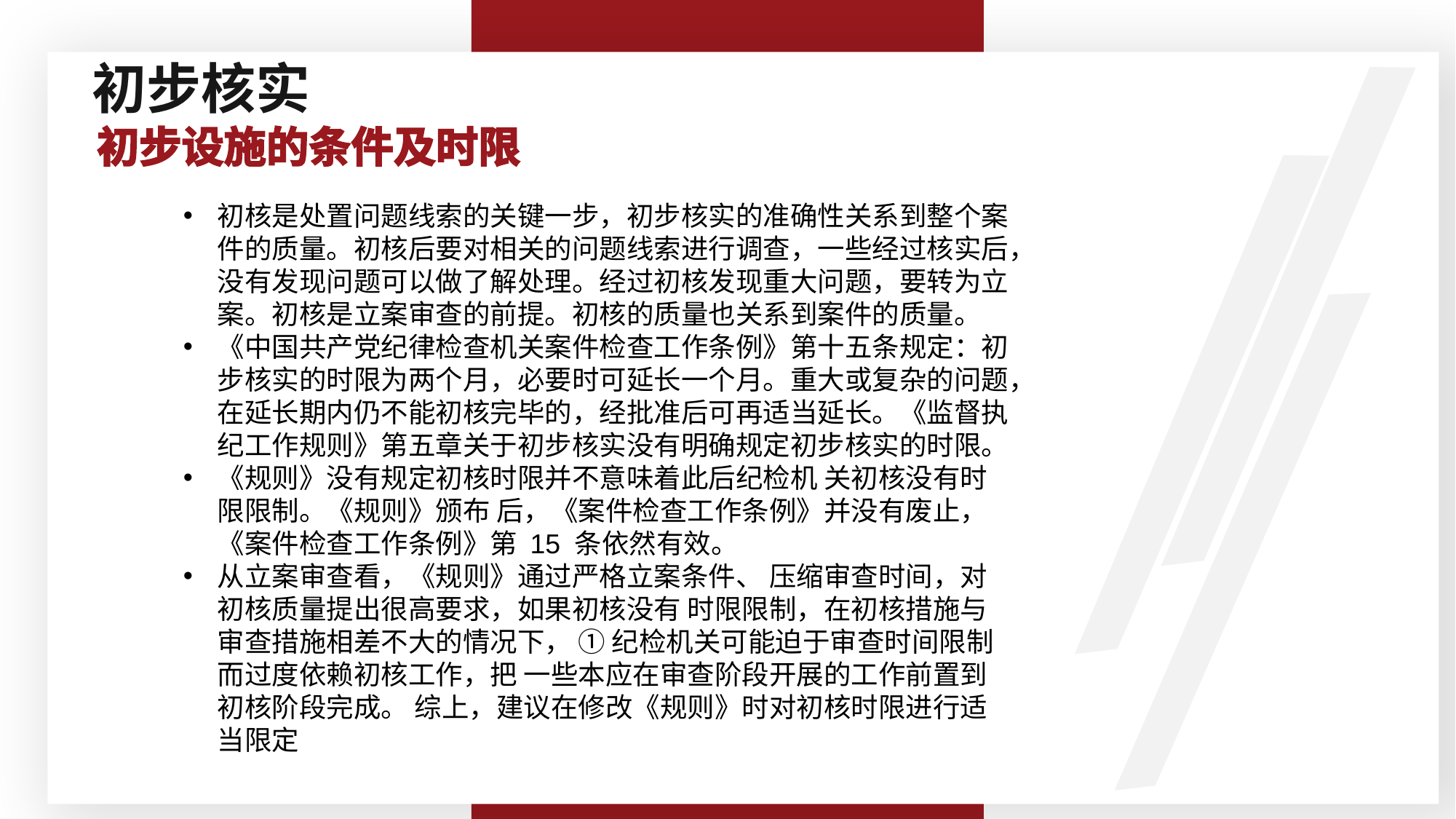

初步核实
初步设施的条件及时限

初核是处置问题线索的关键一步，初步核实的准确性关系到整个案件的质量。初核后要对相关的问题线索进行调查，一些经过核实后，没有发现问题可以做了解处理。经过初核发现重大问题，要转为立案。初核是立案审查的前提。初核的质量也关系到案件的质量。
《中国共产党纪律检查机关案件检查工作条例》第十五条规定：初步核实的时限为两个月，必要时可延长一个月。重大或复杂的问题，在延长期内仍不能初核完毕的，经批准后可再适当延长。《监督执纪工作规则》第五章关于初步核实没有明确规定初步核实的时限。
《规则》没有规定初核时限并不意味着此后纪检机 关初核没有时限限制。《规则》颁布 后，《案件检查工作条例》并没有废止，《案件检查工作条例》第 15 条依然有效。
从立案审查看，《规则》通过严格立案条件、 压缩审查时间，对初核质量提出很高要求，如果初核没有 时限限制，在初核措施与审查措施相差不大的情况下， ① 纪检机关可能迫于审查时间限制而过度依赖初核工作，把 一些本应在审查阶段开展的工作前置到初核阶段完成。 综上，建议在修改《规则》时对初核时限进行适当限定